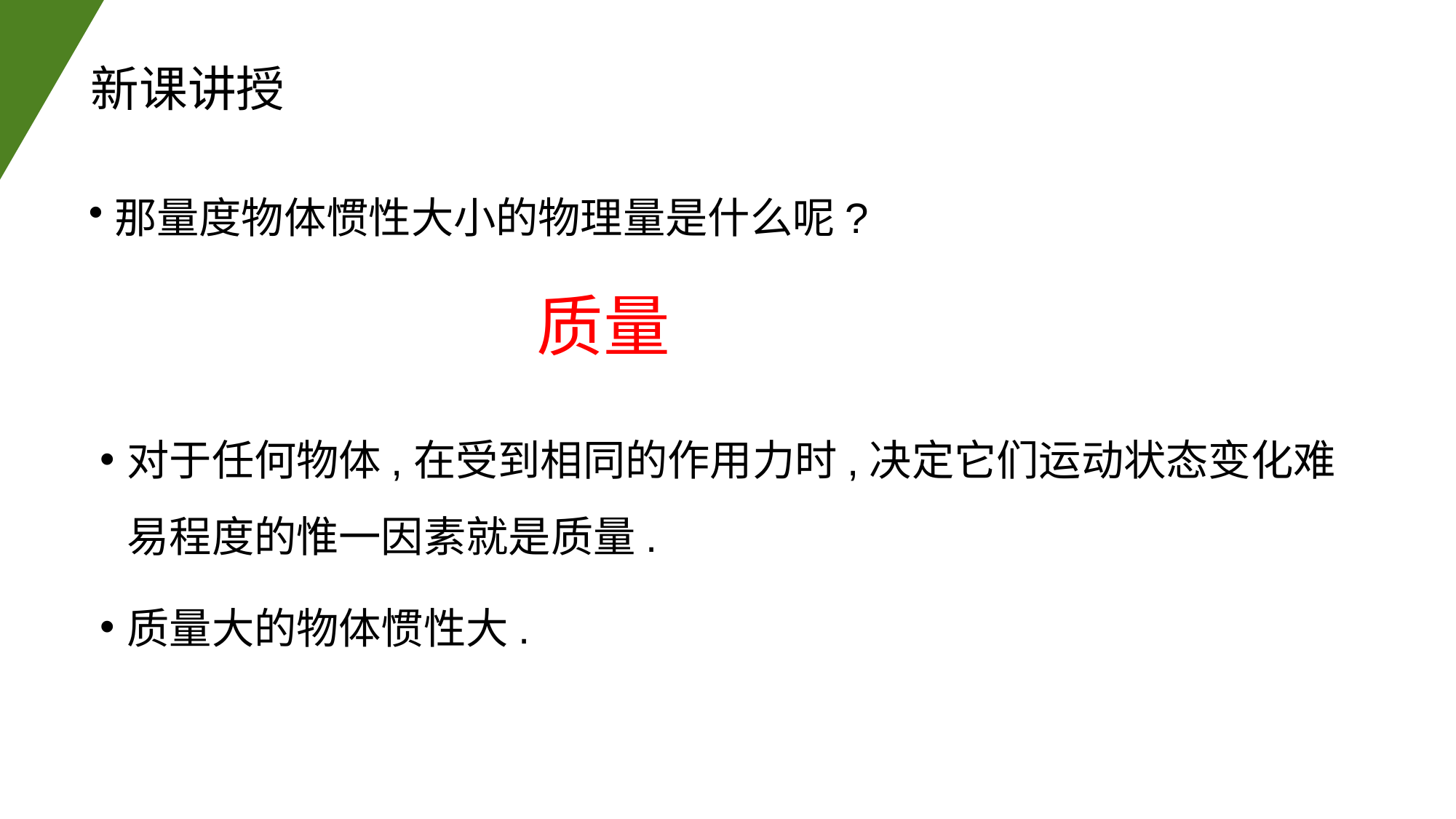

新课讲授
那量度物体惯性大小的物理量是什么呢?
质量
对于任何物体,在受到相同的作用力时,决定它们运动状态变化难易程度的惟一因素就是质量.
质量大的物体惯性大.